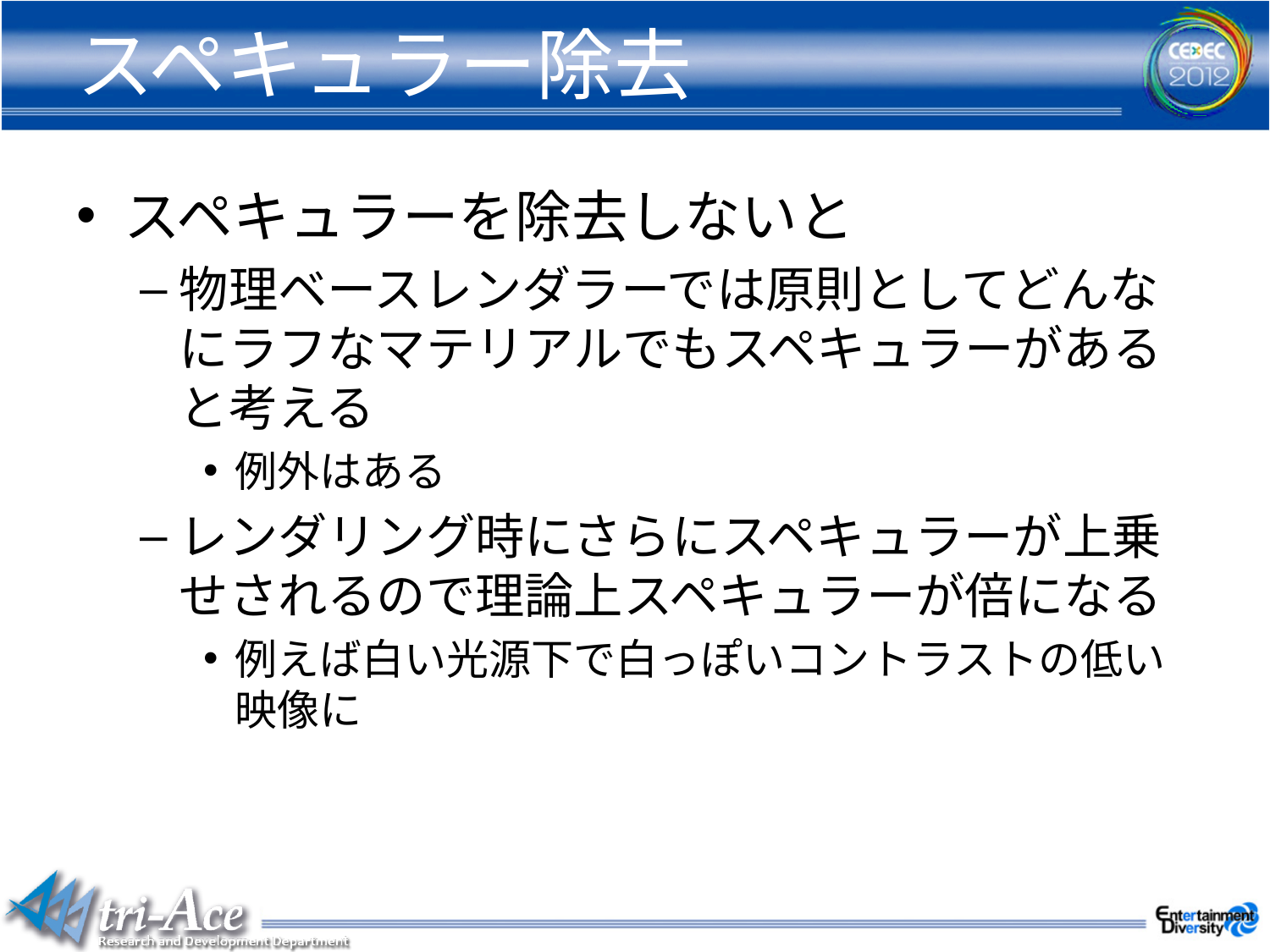

# スペキュラー除去
スペキュラーを除去しないと
物理ベースレンダラーでは原則としてどんなにラフなマテリアルでもスペキュラーがあると考える
例外はある
レンダリング時にさらにスペキュラーが上乗せされるので理論上スペキュラーが倍になる
例えば白い光源下で白っぽいコントラストの低い映像に